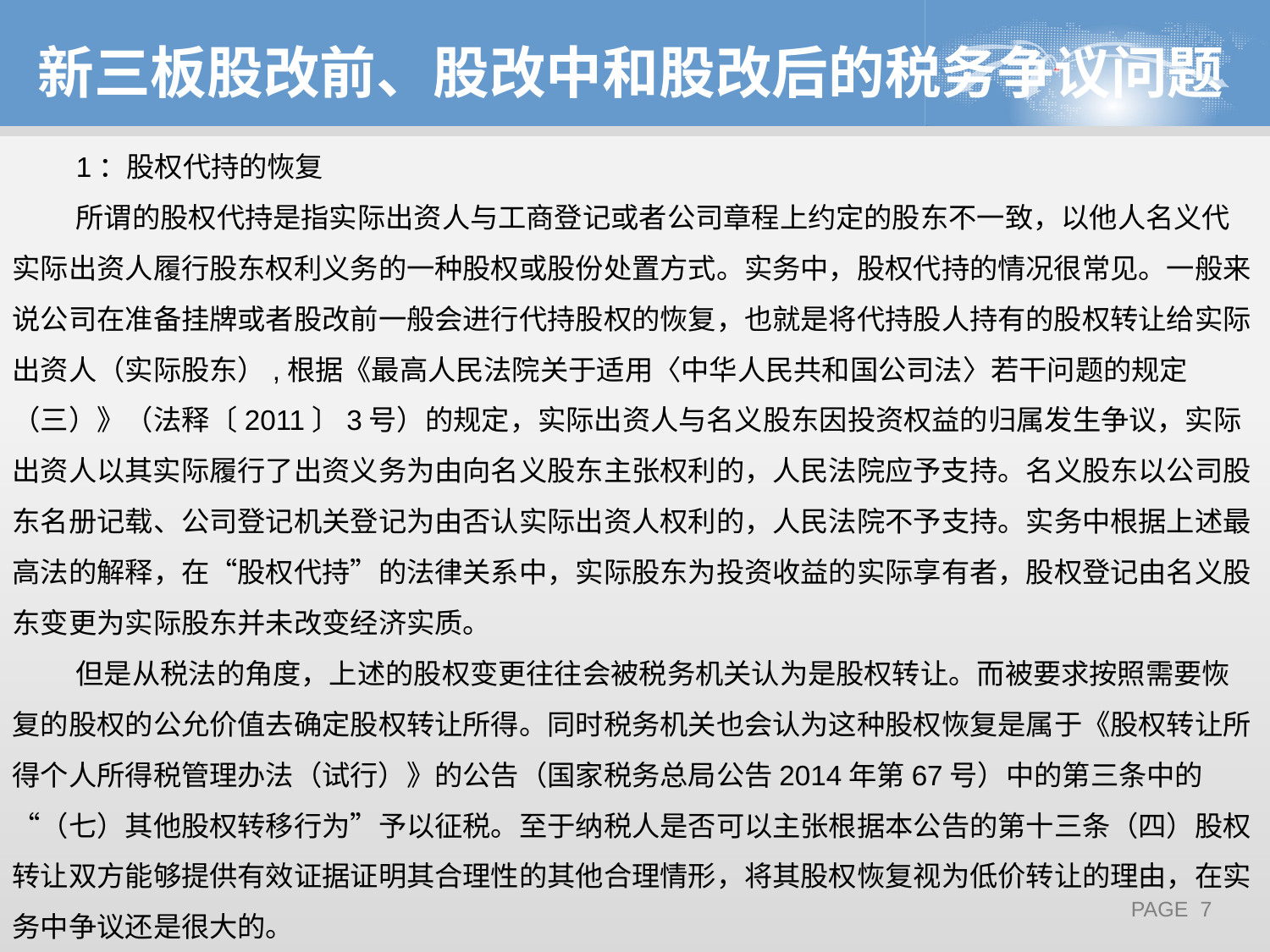

新三板股改前、股改中和股改后的税务争议问题
1：股权代持的恢复
所谓的股权代持是指实际出资人与工商登记或者公司章程上约定的股东不一致，以他人名义代实际出资人履行股东权利义务的一种股权或股份处置方式。实务中，股权代持的情况很常见。一般来说公司在准备挂牌或者股改前一般会进行代持股权的恢复，也就是将代持股人持有的股权转让给实际出资人（实际股东）,根据《最高人民法院关于适用〈中华人民共和国公司法〉若干问题的规定（三）》（法释〔2011〕3号）的规定，实际出资人与名义股东因投资权益的归属发生争议，实际出资人以其实际履行了出资义务为由向名义股东主张权利的，人民法院应予支持。名义股东以公司股东名册记载、公司登记机关登记为由否认实际出资人权利的，人民法院不予支持。实务中根据上述最高法的解释，在“股权代持”的法律关系中，实际股东为投资收益的实际享有者，股权登记由名义股东变更为实际股东并未改变经济实质。
但是从税法的角度，上述的股权变更往往会被税务机关认为是股权转让。而被要求按照需要恢复的股权的公允价值去确定股权转让所得。同时税务机关也会认为这种股权恢复是属于《股权转让所得个人所得税管理办法（试行）》的公告（国家税务总局公告2014年第67号）中的第三条中的“（七）其他股权转移行为”予以征税。至于纳税人是否可以主张根据本公告的第十三条（四）股权转让双方能够提供有效证据证明其合理性的其他合理情形，将其股权恢复视为低价转让的理由，在实务中争议还是很大的。